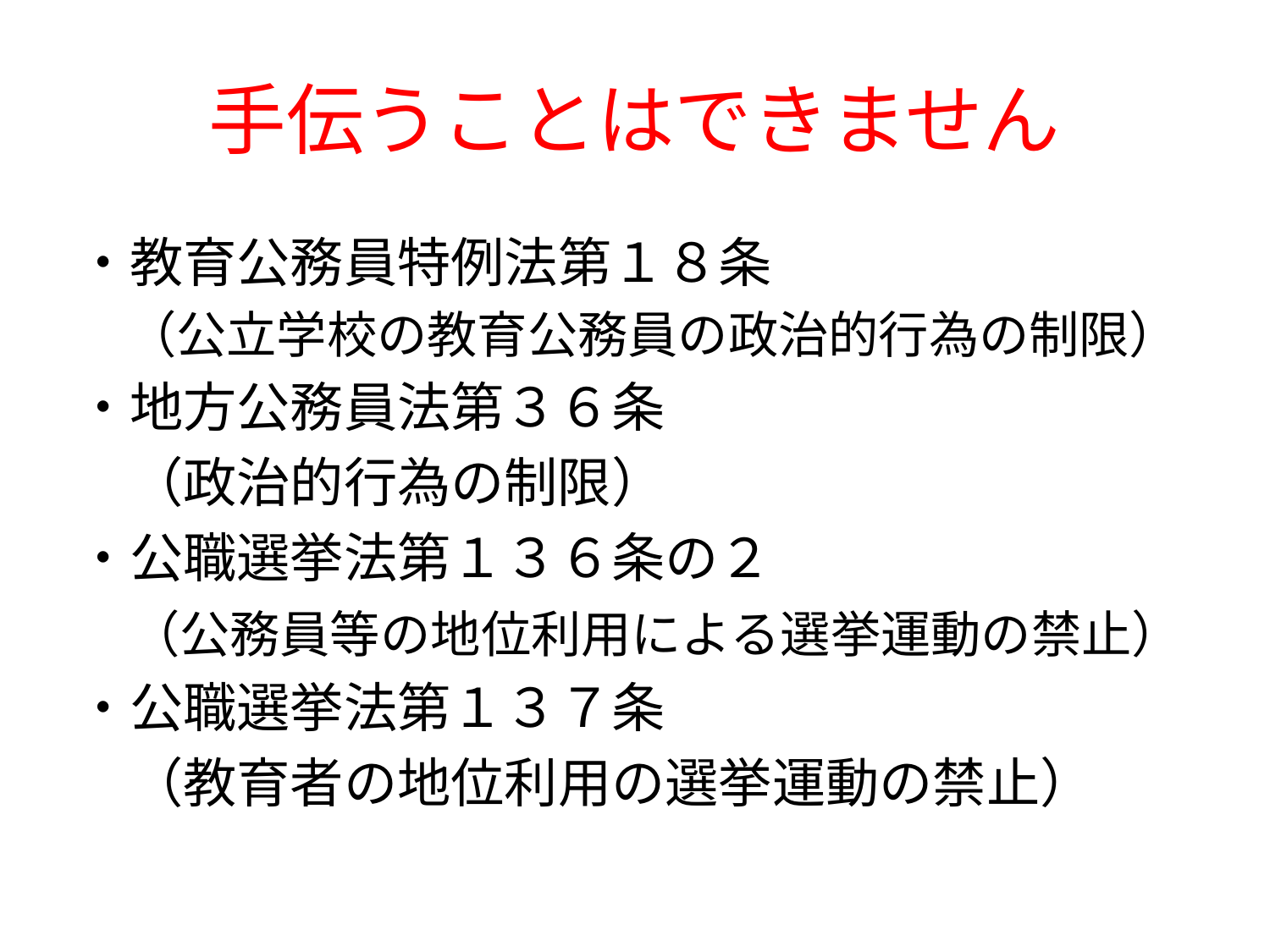

# 手伝うことはできません
・教育公務員特例法第１８条
　（公立学校の教育公務員の政治的行為の制限）
・地方公務員法第３６条
　（政治的行為の制限）
・公職選挙法第１３６条の２
　（公務員等の地位利用による選挙運動の禁止）
・公職選挙法第１３７条
　（教育者の地位利用の選挙運動の禁止）